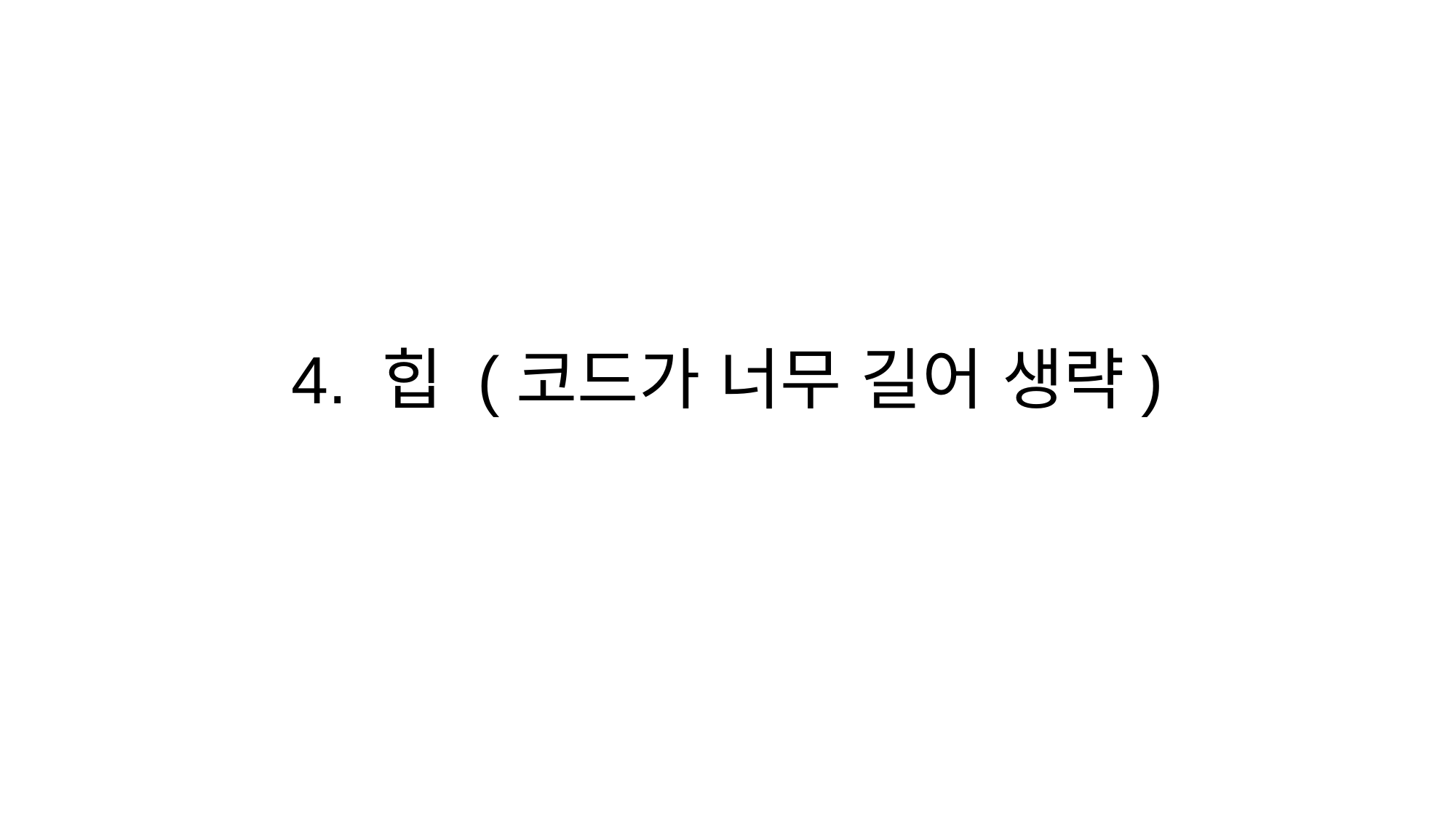

# 4. 힙 (코드가 너무 길어 생략)